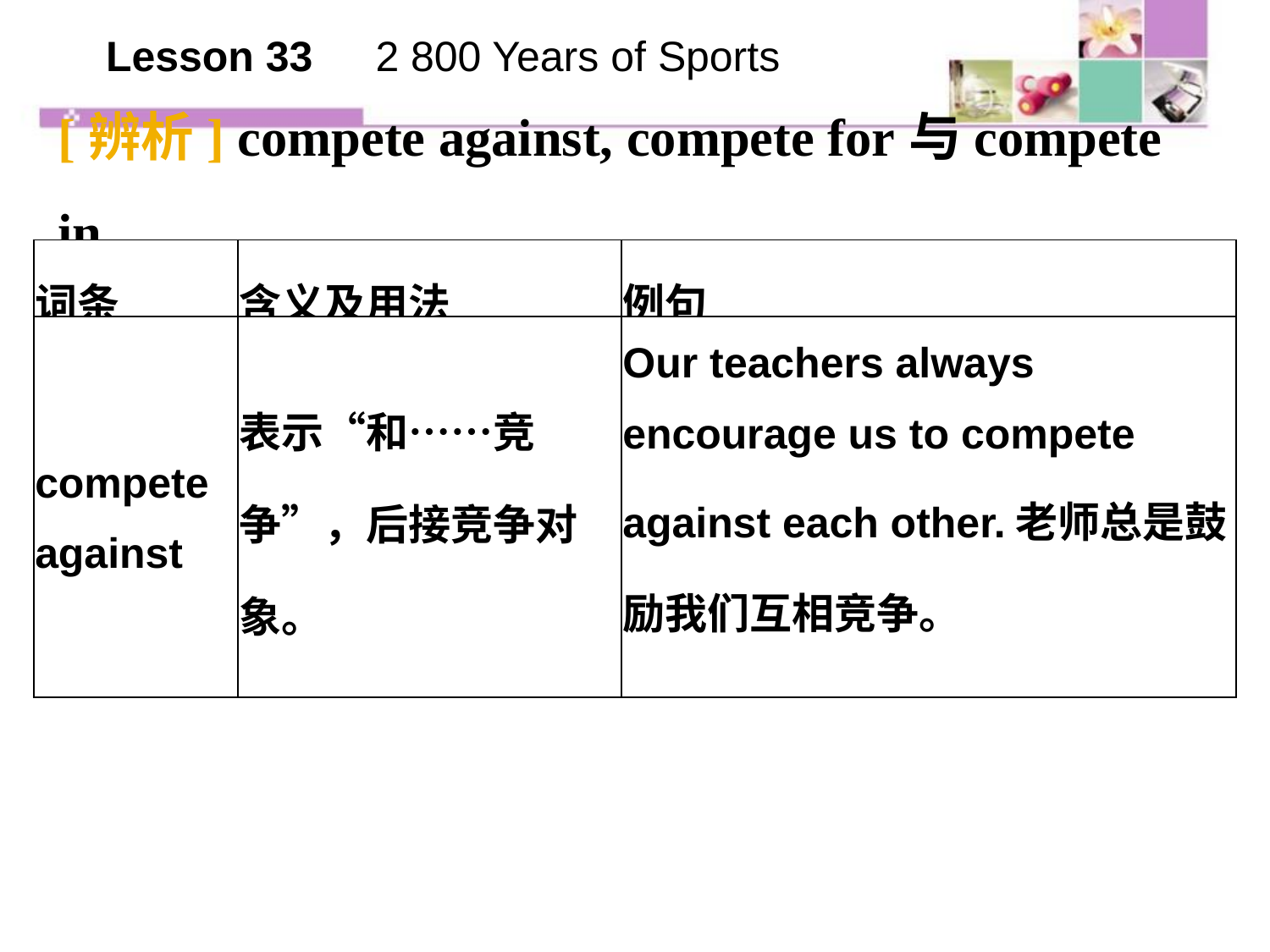

Lesson 33　2 800 Years of Sports
[辨析] compete against, compete for与compete in
| 词条 | 含义及用法 | 例句 |
| --- | --- | --- |
| compete against | 表示“和……竞争”，后接竞争对象。 | Our teachers always encourage us to compete against each other.老师总是鼓励我们互相竞争。 |